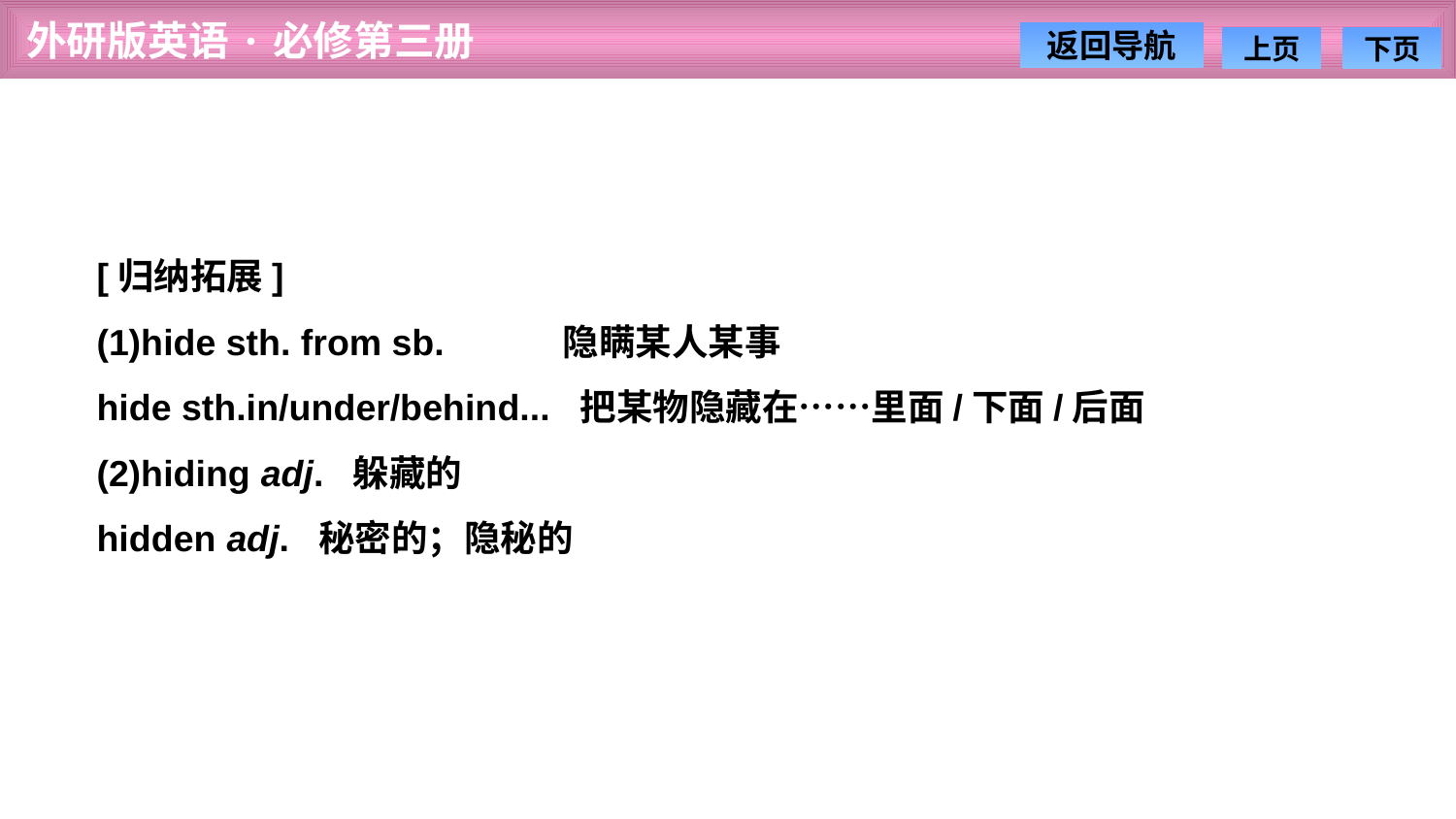

[归纳拓展]
(1)hide sth. from sb.　　　隐瞒某人某事
hide sth.in/under/behind...  把某物隐藏在……里面/下面/后面
(2)hiding adj.  躲藏的
hidden adj.  秘密的；隐秘的